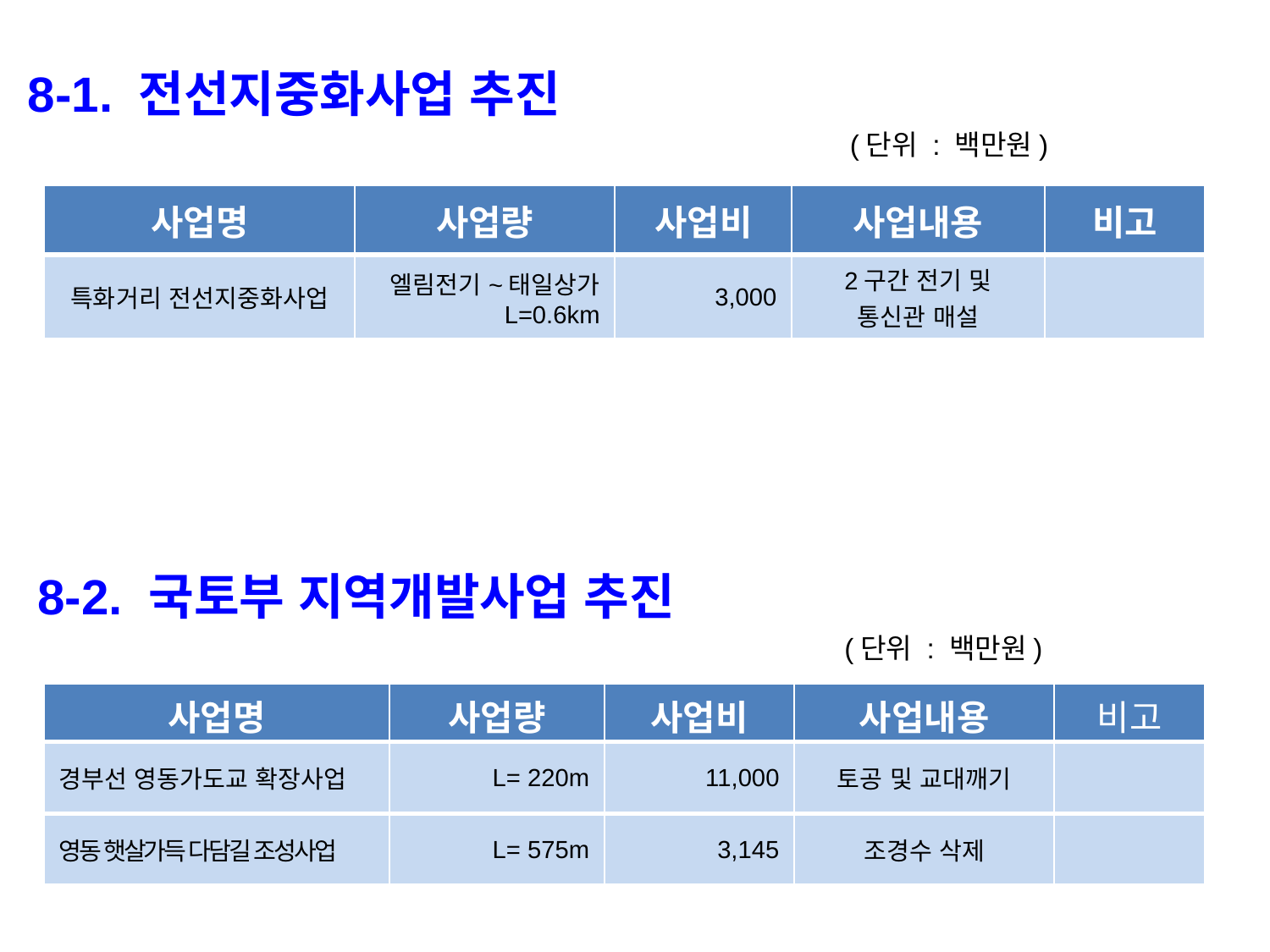

8-1. 전선지중화사업 추진
                                                                                                         (단위 : 백만원)
| 사업명 | 사업량 | 사업비 | 사업내용 | 비고 |
| --- | --- | --- | --- | --- |
| 특화거리 전선지중화사업 | 엘림전기~태일상가 L=0.6km | 3,000 | 2구간 전기 및 통신관 매설 |  |
8-2. 국토부 지역개발사업 추진
                                                                                                       (단위 : 백만원)
| 사업명 | 사업량 | 사업비 | 사업내용 | 비고 |
| --- | --- | --- | --- | --- |
| 경부선 영동가도교 확장사업 | L= 220m | 11,000 | 토공 및 교대깨기 |  |
| 영동 햇살가득 다담길 조성사업 | L= 575m | 3,145 | 조경수 삭제 |  |